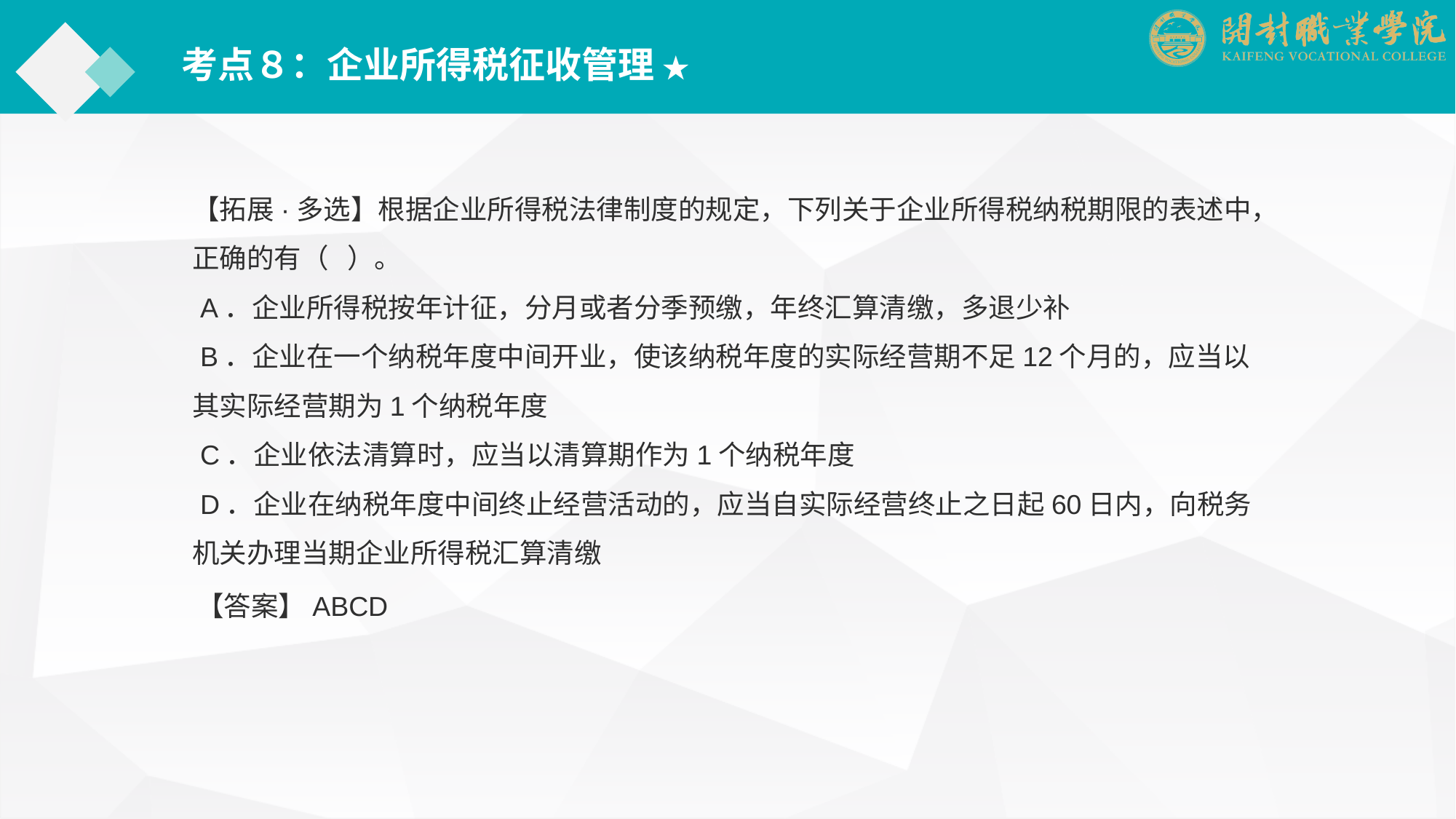

考点８：企业所得税征收管理 ★
【拓展·多选】根据企业所得税法律制度的规定，下列关于企业所得税纳税期限的表述中，正确的有（   ）。
 A．企业所得税按年计征，分月或者分季预缴，年终汇算清缴，多退少补
 B．企业在一个纳税年度中间开业，使该纳税年度的实际经营期不足12个月的，应当以其实际经营期为1个纳税年度
 C．企业依法清算时，应当以清算期作为1个纳税年度
 D．企业在纳税年度中间终止经营活动的，应当自实际经营终止之日起60日内，向税务机关办理当期企业所得税汇算清缴
【答案】ABCD